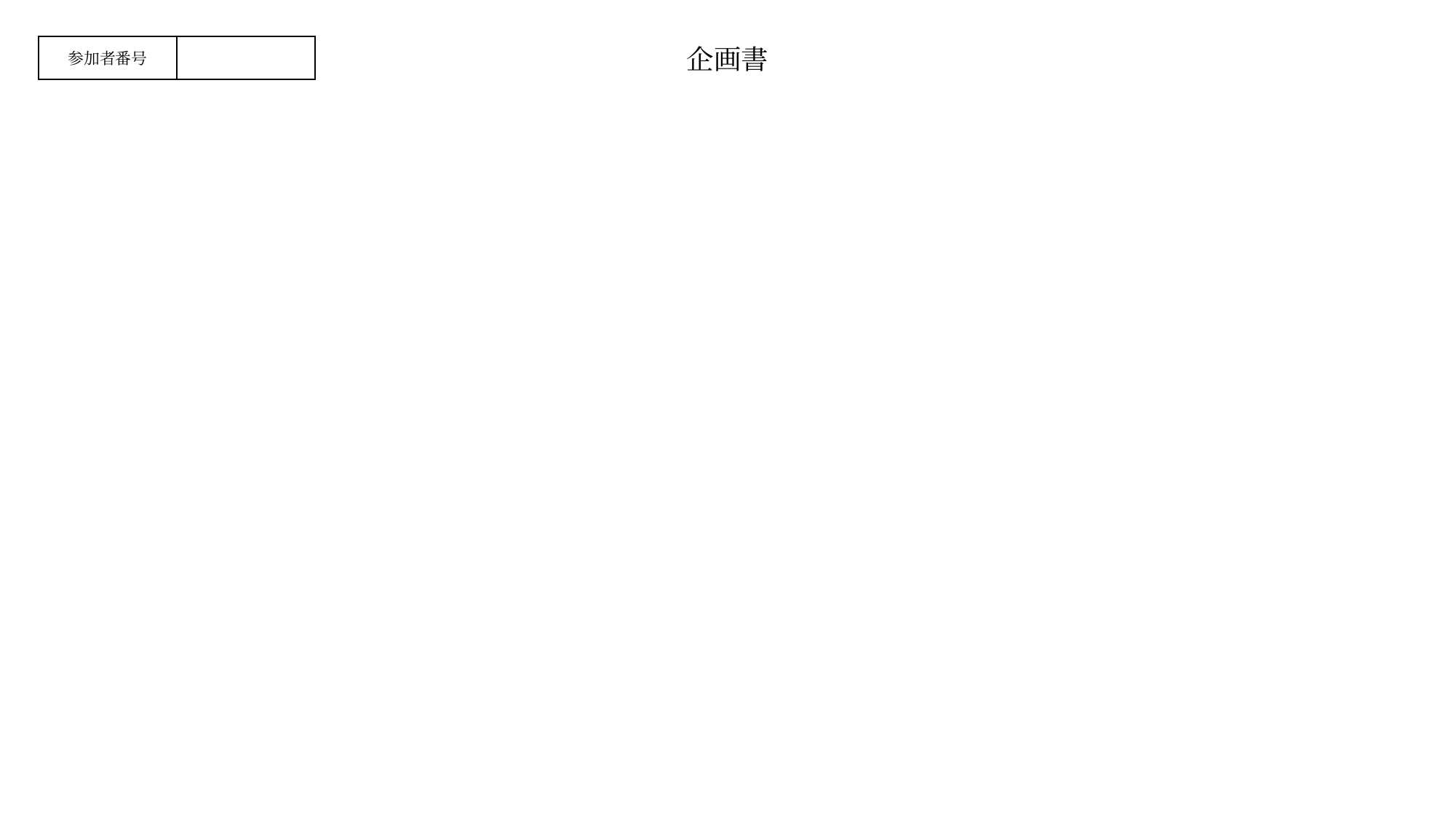

| 参加者番号 |  |
| --- | --- |
企画書